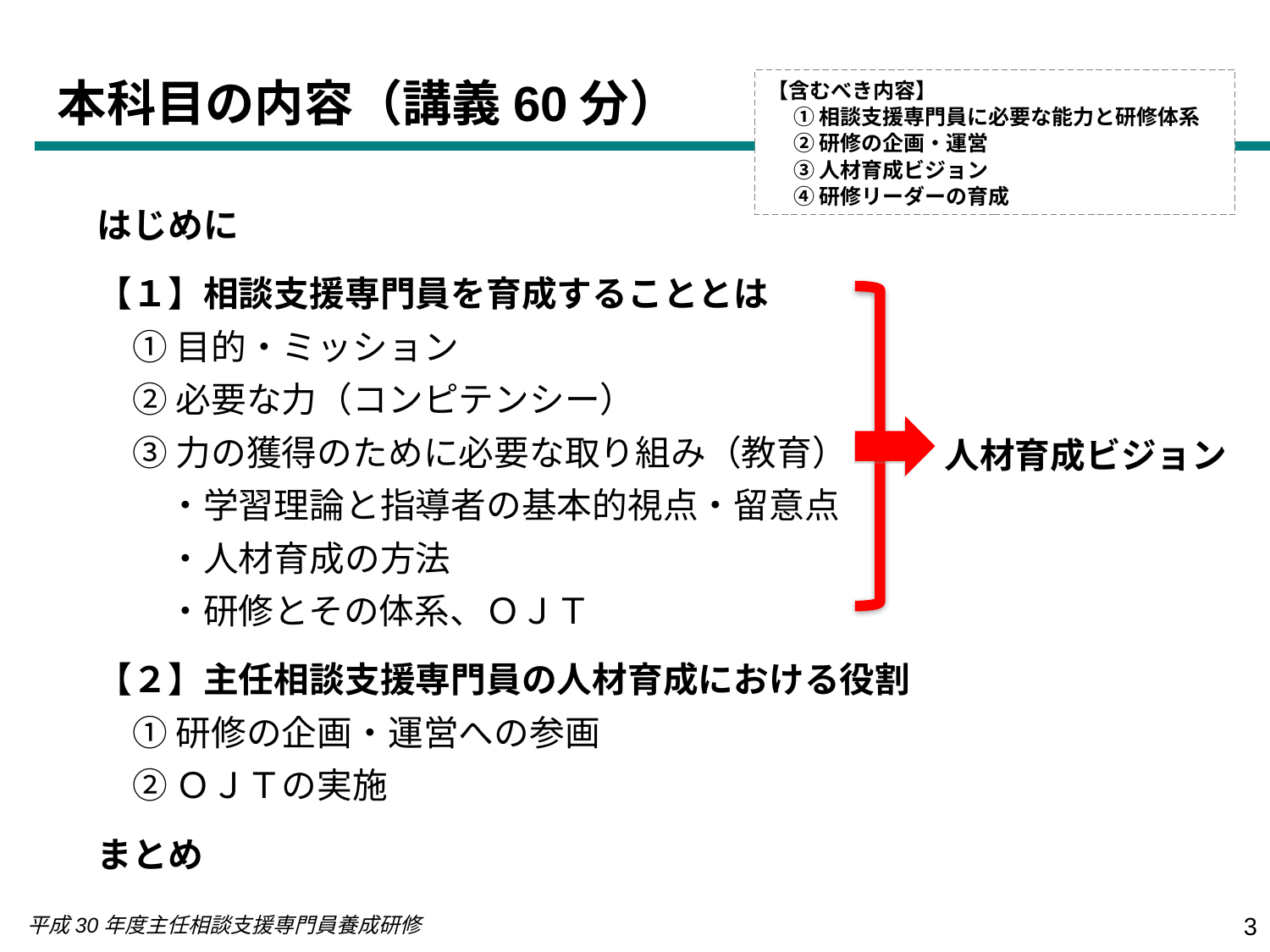

本科目の内容（講義60分）
【含むべき内容】
　 ① 相談支援専門員に必要な能力と研修体系
　 ② 研修の企画・運営
　 ③ 人材育成ビジョン
　 ④ 研修リーダーの育成
はじめに

【１】相談支援専門員を育成することとは
　① 目的・ミッション
　② 必要な力（コンピテンシー）
　③ 力の獲得のために必要な取り組み（教育）
　　・学習理論と指導者の基本的視点・留意点
　　・人材育成の方法
　　・研修とその体系、ＯＪＴ

【２】主任相談支援専門員の人材育成における役割
　① 研修の企画・運営への参画
　② ＯＪＴの実施

まとめ

人材育成ビジョン
3
平成30年度主任相談支援専門員養成研修